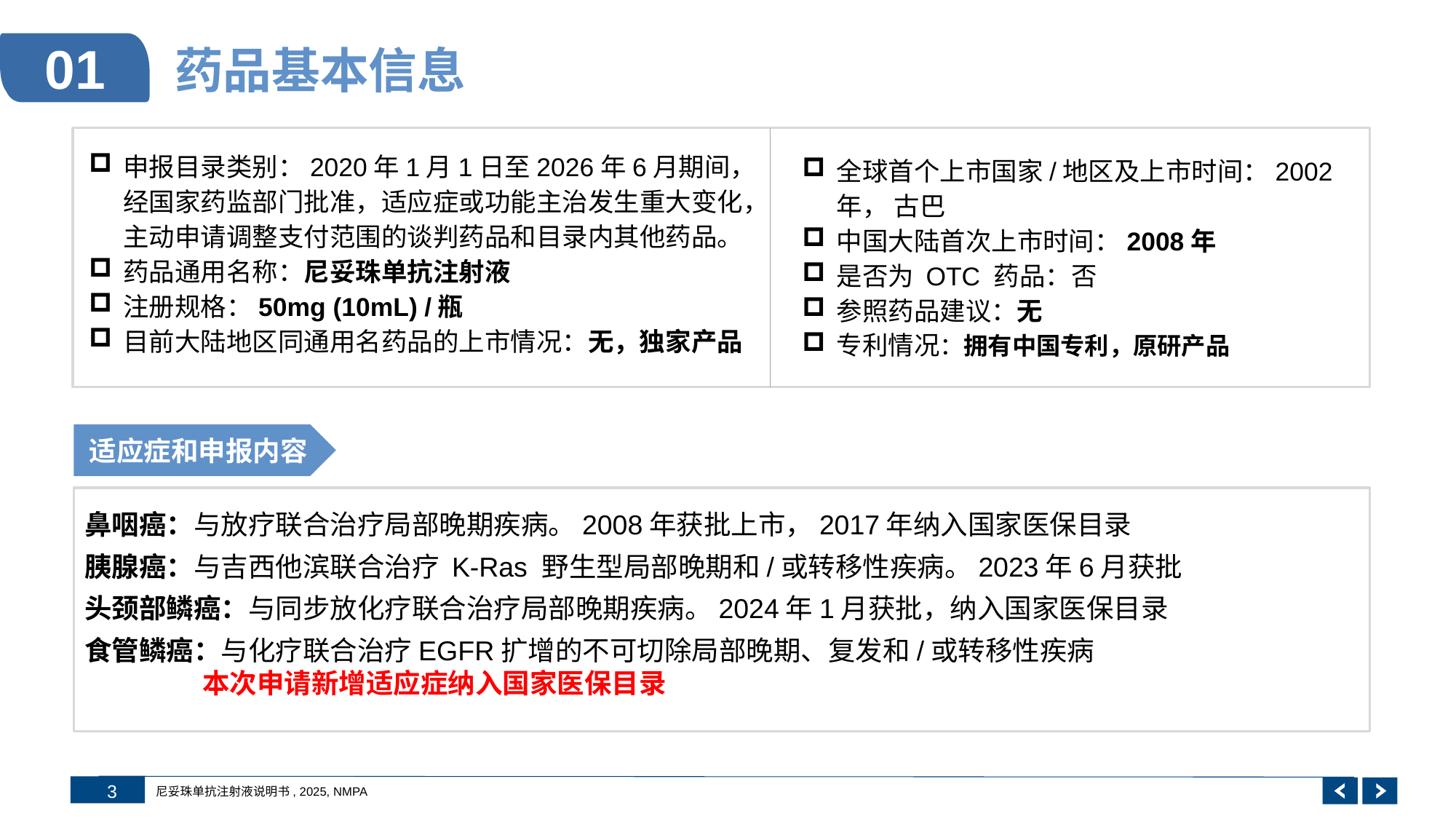

# 药品基本信息
01
申报目录类别：2020年1月1日至2026年6月期间，经国家药监部门批准，适应症或功能主治发生重大变化，主动申请调整支付范围的谈判药品和目录内其他药品。
药品通用名称：尼妥珠单抗注射液
注册规格：50mg (10mL) /瓶
目前大陆地区同通用名药品的上市情况：无，独家产品
全球首个上市国家/地区及上市时间：2002年， 古巴
中国大陆首次上市时间：2008年
是否为 OTC 药品：否
参照药品建议：无
专利情况：拥有中国专利，原研产品
适应症和申报内容

鼻咽癌：与放疗联合治疗局部晚期疾病。2008年获批上市，2017年纳入国家医保目录
胰腺癌：与吉西他滨联合治疗 K-Ras 野生型局部晚期和/或转移性疾病。2023年6月获批
头颈部鳞癌：与同步放化疗联合治疗局部晚期疾病。2024年1月获批，纳入国家医保目录
食管鳞癌：与化疗联合治疗EGFR扩增的不可切除局部晚期、复发和/或转移性疾病
                  本次申请新增适应症纳入国家医保目录

尼妥珠单抗注射液说明书, 2025, NMPA